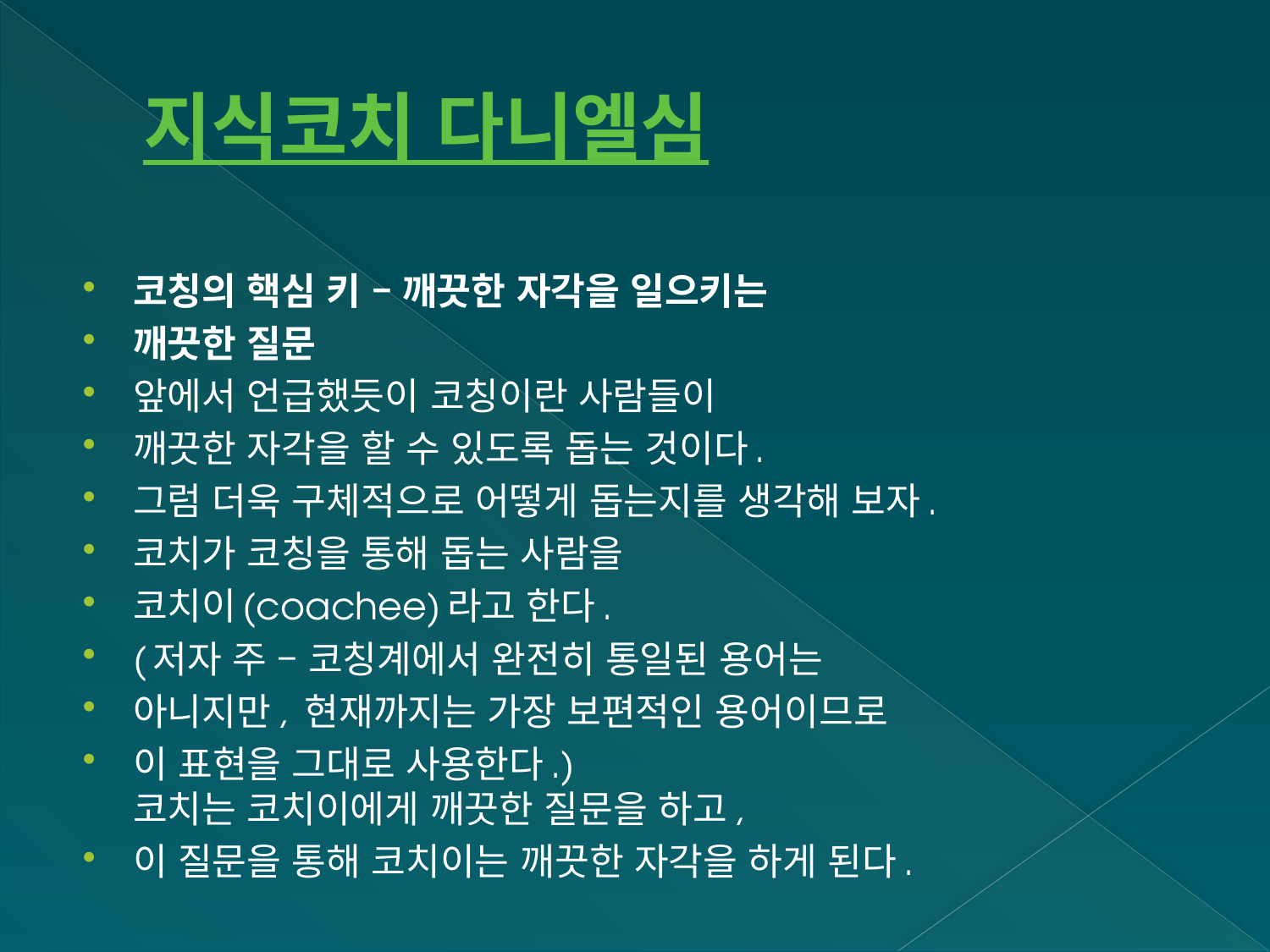

# 지식코치 다니엘심
코칭의 핵심 키 – 깨끗한 자각을 일으키는
깨끗한 질문
앞에서 언급했듯이 코칭이란 사람들이
깨끗한 자각을 할 수 있도록 돕는 것이다.
그럼 더욱 구체적으로 어떻게 돕는지를 생각해 보자.
코치가 코칭을 통해 돕는 사람을
코치이(coachee)라고 한다.
(저자 주 – 코칭계에서 완전히 통일된 용어는
아니지만, 현재까지는 가장 보편적인 용어이므로
이 표현을 그대로 사용한다.) 
코치는 코치이에게 깨끗한 질문을 하고,
이 질문을 통해 코치이는 깨끗한 자각을 하게 된다.